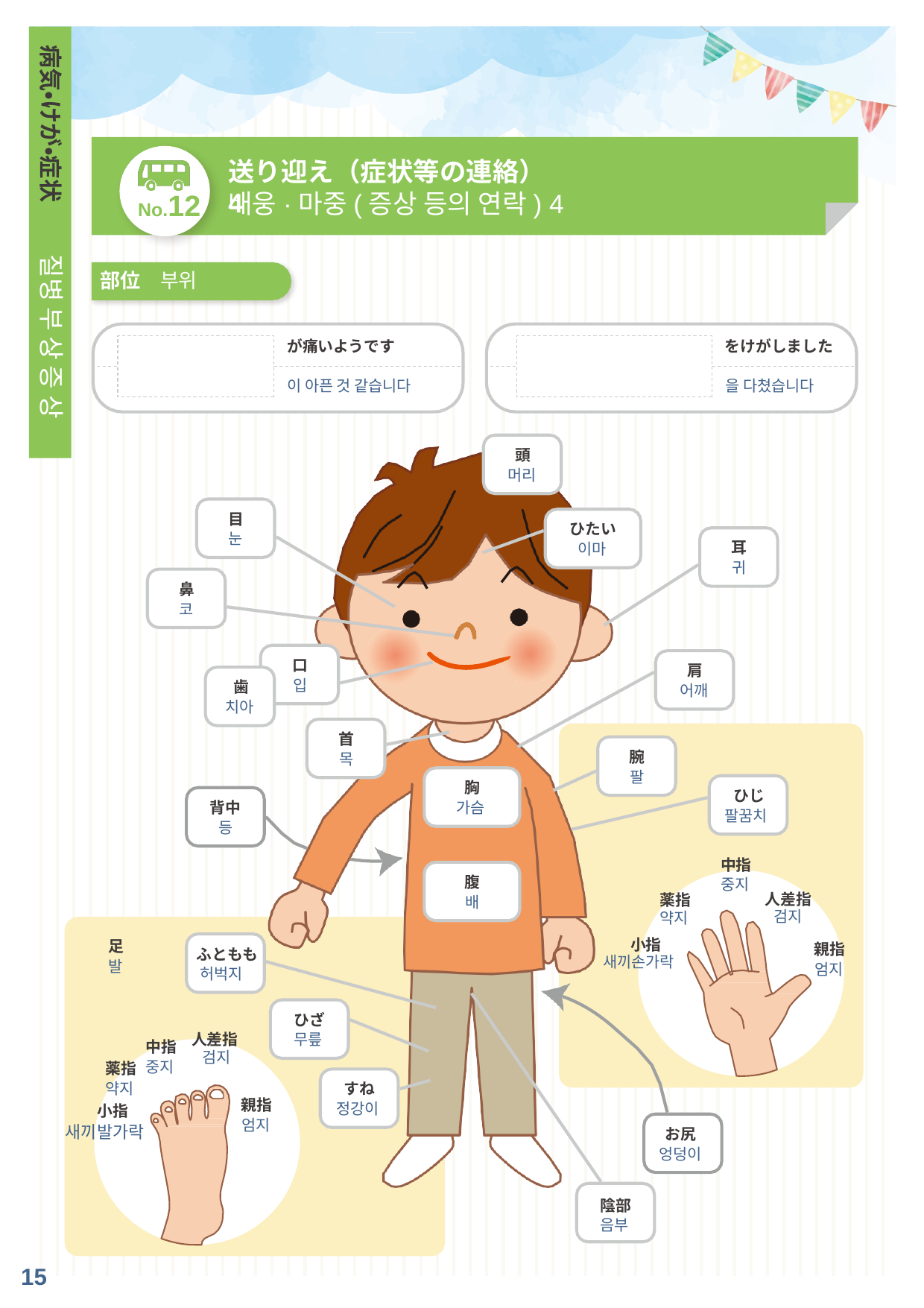

病気・けが・症状

送り迎え（症状等の連絡）4
No.12
배웅·마중(증상 등의 연락) 4
질병 부 상 증 상

部位	부위
·
が痛いようです
をけがしました

·
이 아픈 것 같습니다
을 다쳤습니다

頭
머리

目
눈

ひたい

耳
귀
이마

鼻
코

口
입
肩

歯
어깨
치아
首
목

腕
팔

胸
ひじ

背中
가슴
팔꿈치
등
中指
중지

腹
배
人差指
薬指
검지
약지
小指
足
親指
엄지
ふともも
새끼손가락
발

허벅지
ひざ
무릎

人差指
中指
중지
검지
薬指
약지
すね
親指
엄지
정강이
小指
새끼발가락
お尻
엉덩이

陰部
음부
15